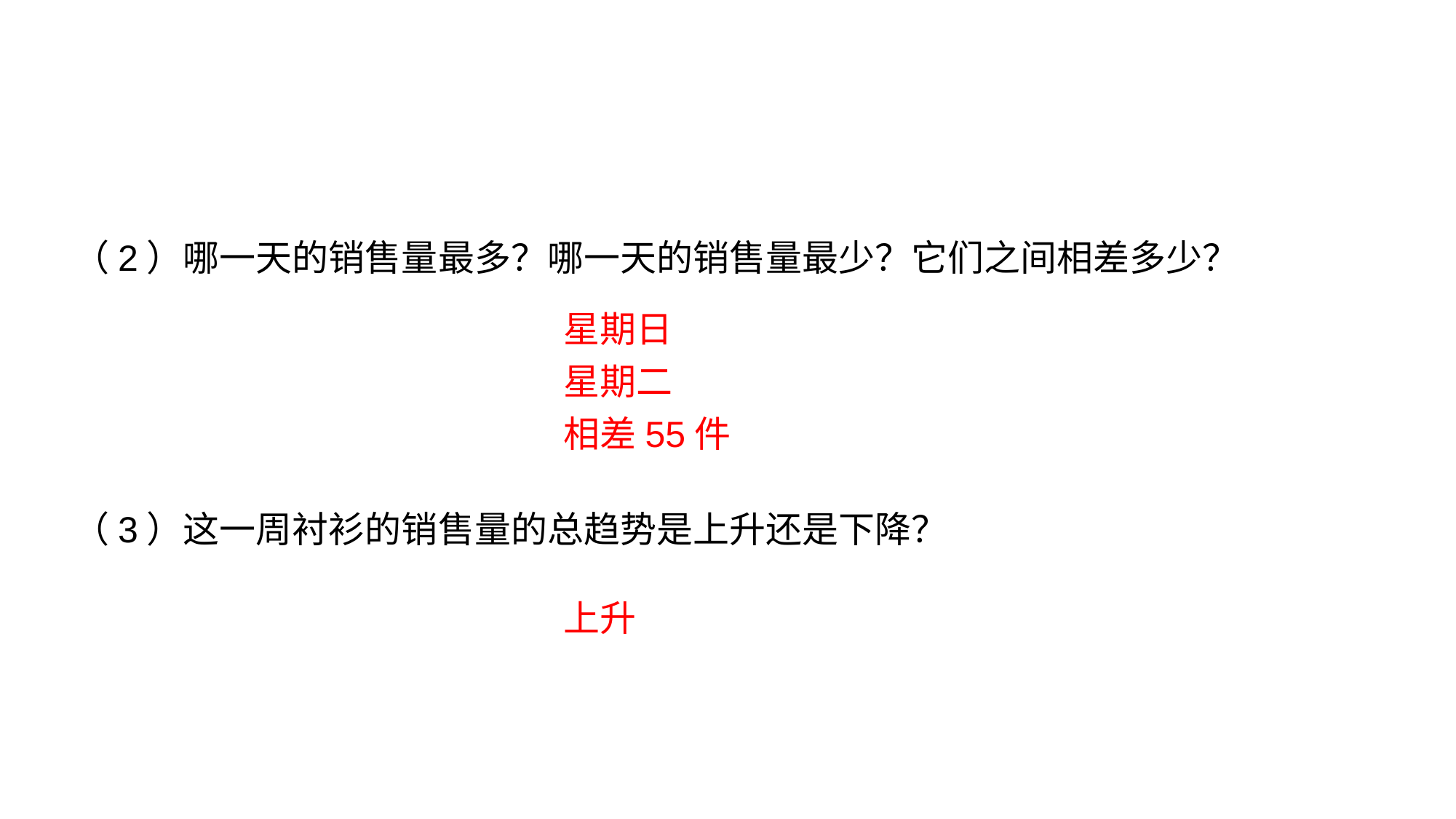

（2）哪一天的销售量最多？哪一天的销售量最少？它们之间相差多少？
星期日
星期二
相差55件
（3）这一周衬衫的销售量的总趋势是上升还是下降？
上升